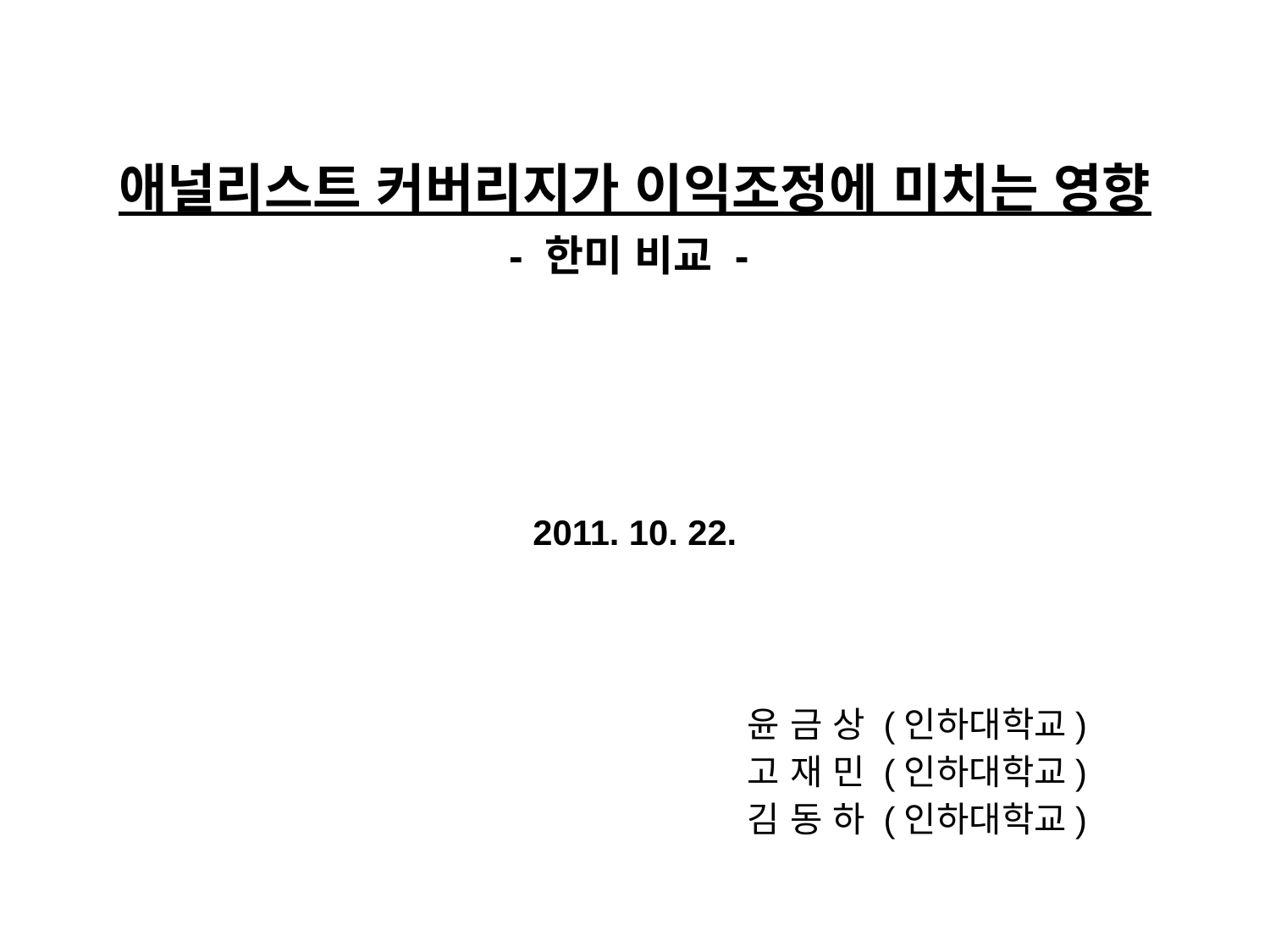

# 애널리스트 커버리지가 이익조정에 미치는 영향 - 한미 비교 -
2011. 10. 22.
윤 금 상 (인하대학교)
고 재 민 (인하대학교)
김 동 하 (인하대학교)